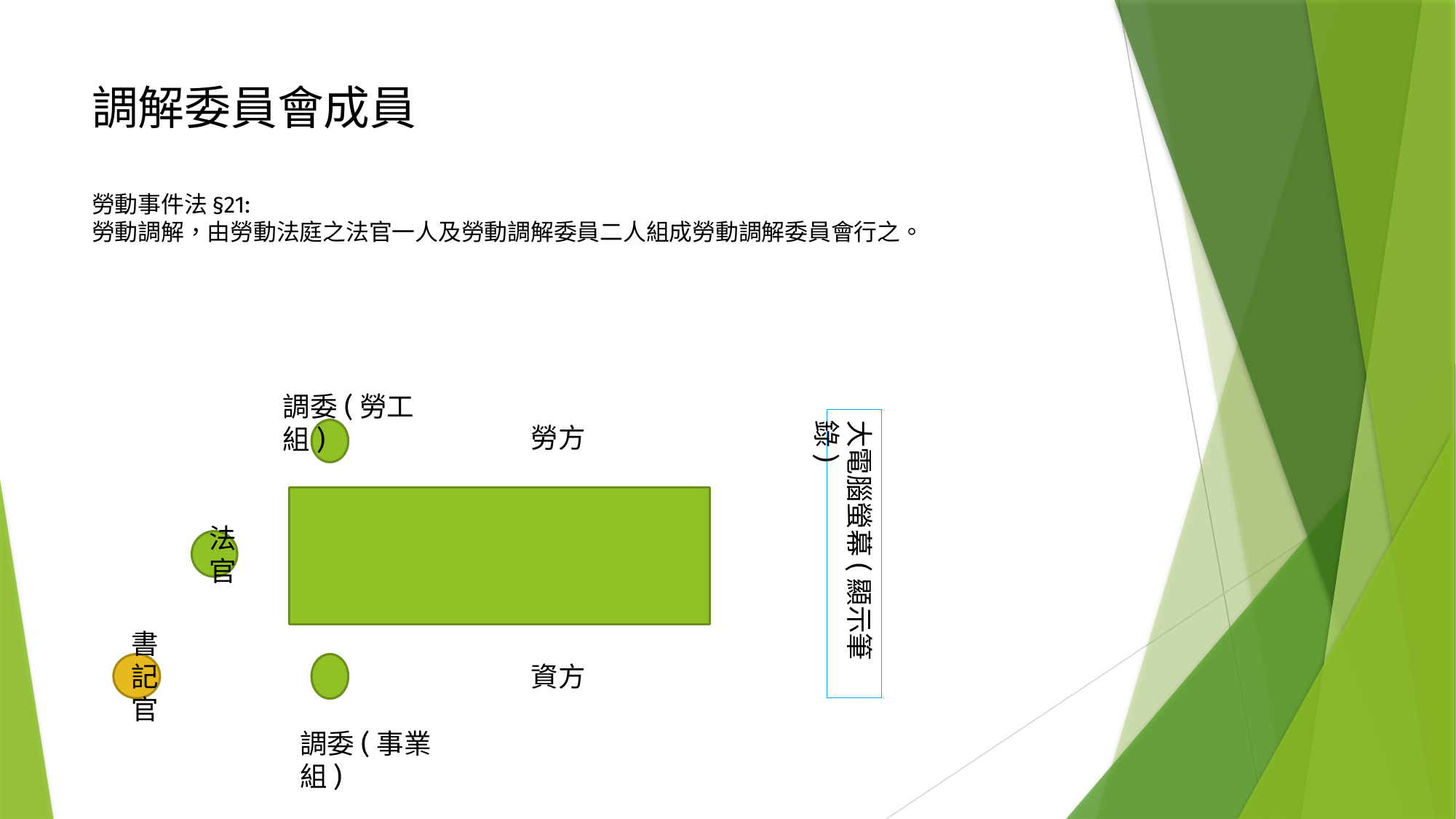

# 調解委員會成員 勞動事件法§21: 勞動調解，由勞動法庭之法官一人及勞動調解委員二人組成勞動調解委員會行之。

調委(勞工組)
大電腦螢幕(顯示筆錄)
勞方

法官
書記官

資方
調委(事業組)